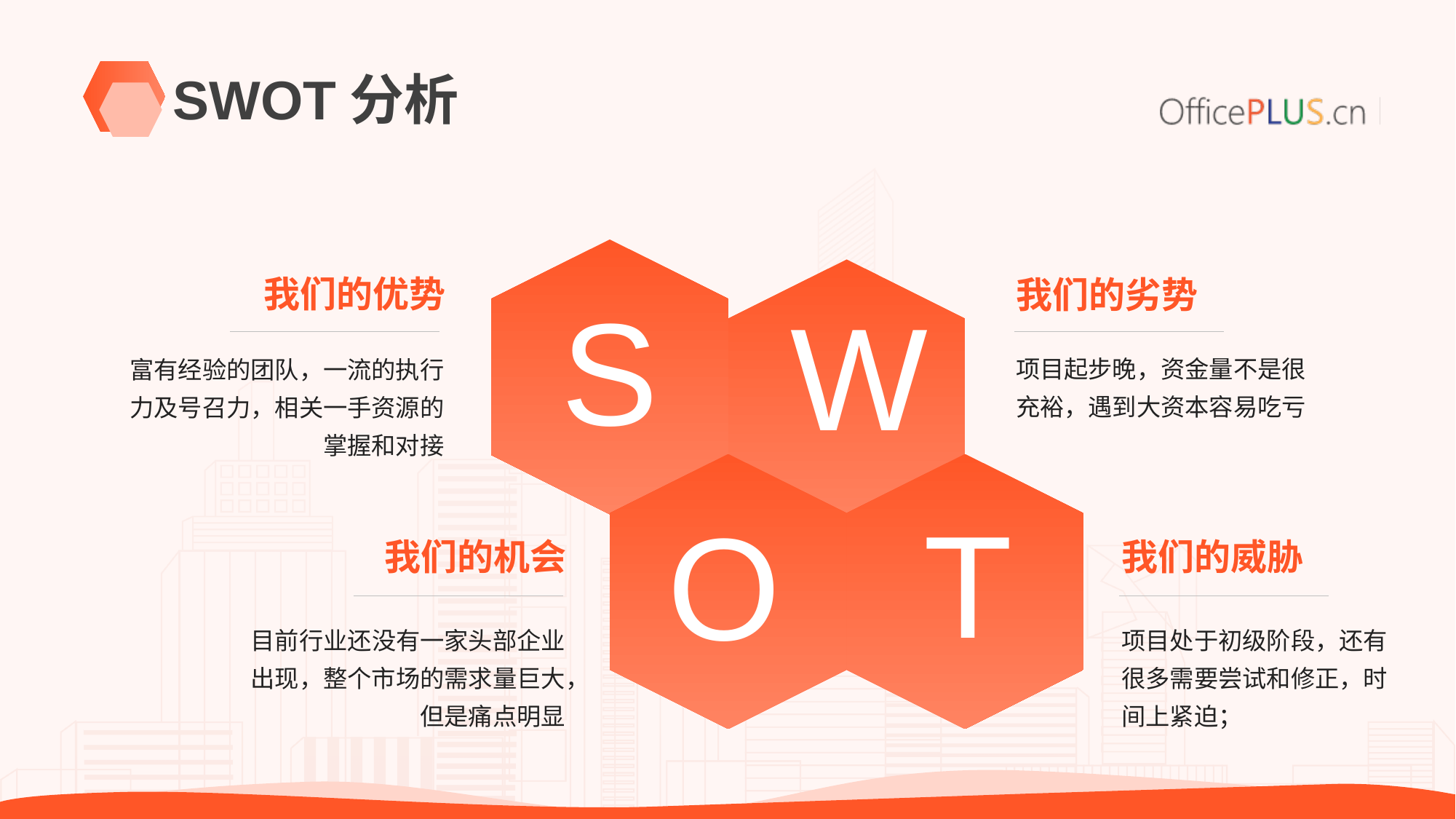

# SWOT分析

我们的优势
我们的劣势
S

W
项目起步晚，资金量不是很充裕，遇到大资本容易吃亏
富有经验的团队，一流的执行力及号召力，相关一手资源的掌握和对接

T
O
我们的威胁
我们的机会
项目处于初级阶段，还有很多需要尝试和修正，时间上紧迫；
目前行业还没有一家头部企业出现，整个市场的需求量巨大，但是痛点明显